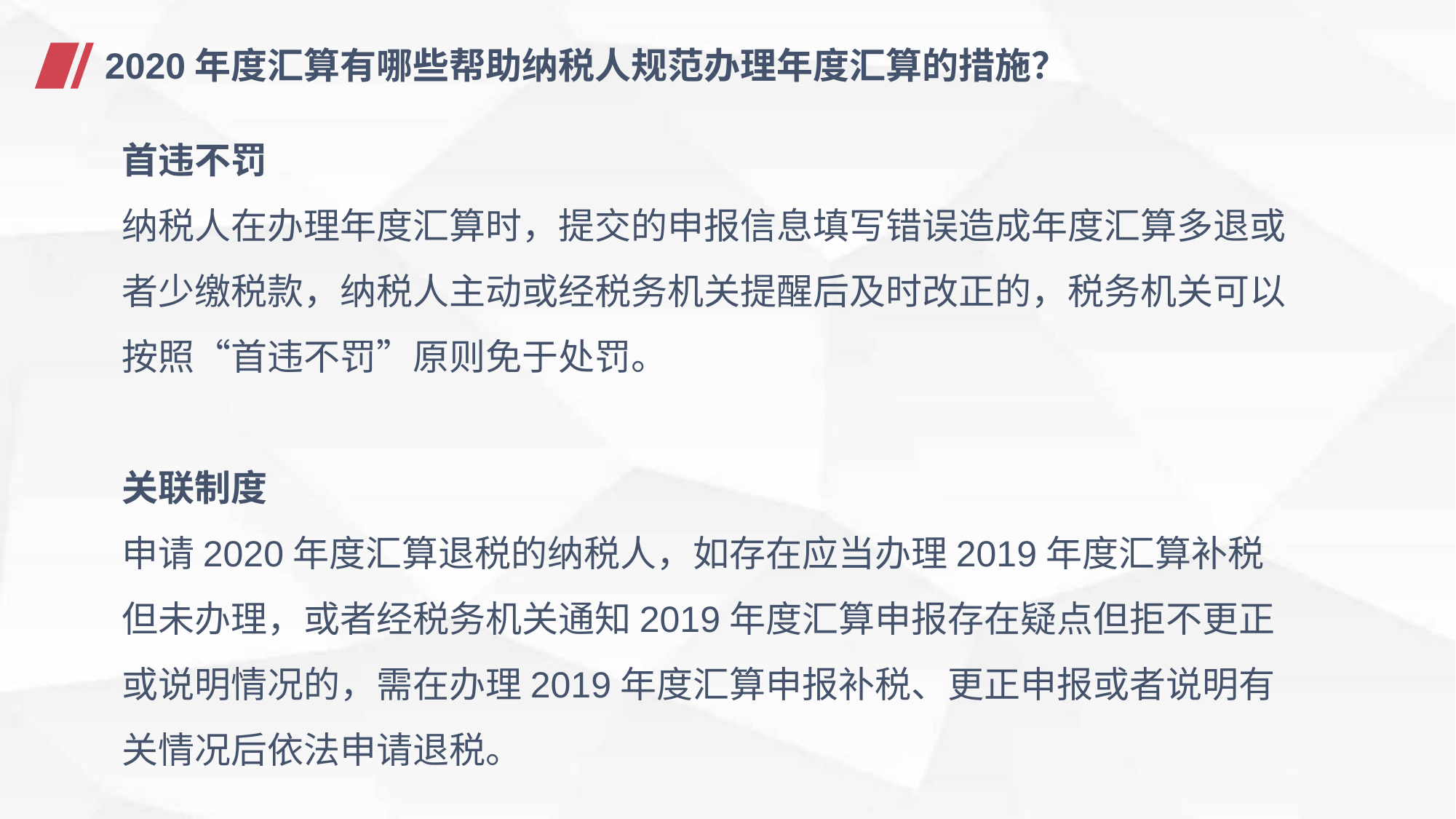

2020年度汇算有哪些帮助纳税人规范办理年度汇算的措施？

首违不罚
纳税人在办理年度汇算时，提交的申报信息填写错误造成年度汇算多退或者少缴税款，纳税人主动或经税务机关提醒后及时改正的，税务机关可以按照“首违不罚”原则免于处罚。

关联制度
申请2020年度汇算退税的纳税人，如存在应当办理2019年度汇算补税但未办理，或者经税务机关通知2019年度汇算申报存在疑点但拒不更正或说明情况的，需在办理2019年度汇算申报补税、更正申报或者说明有关情况后依法申请退税。